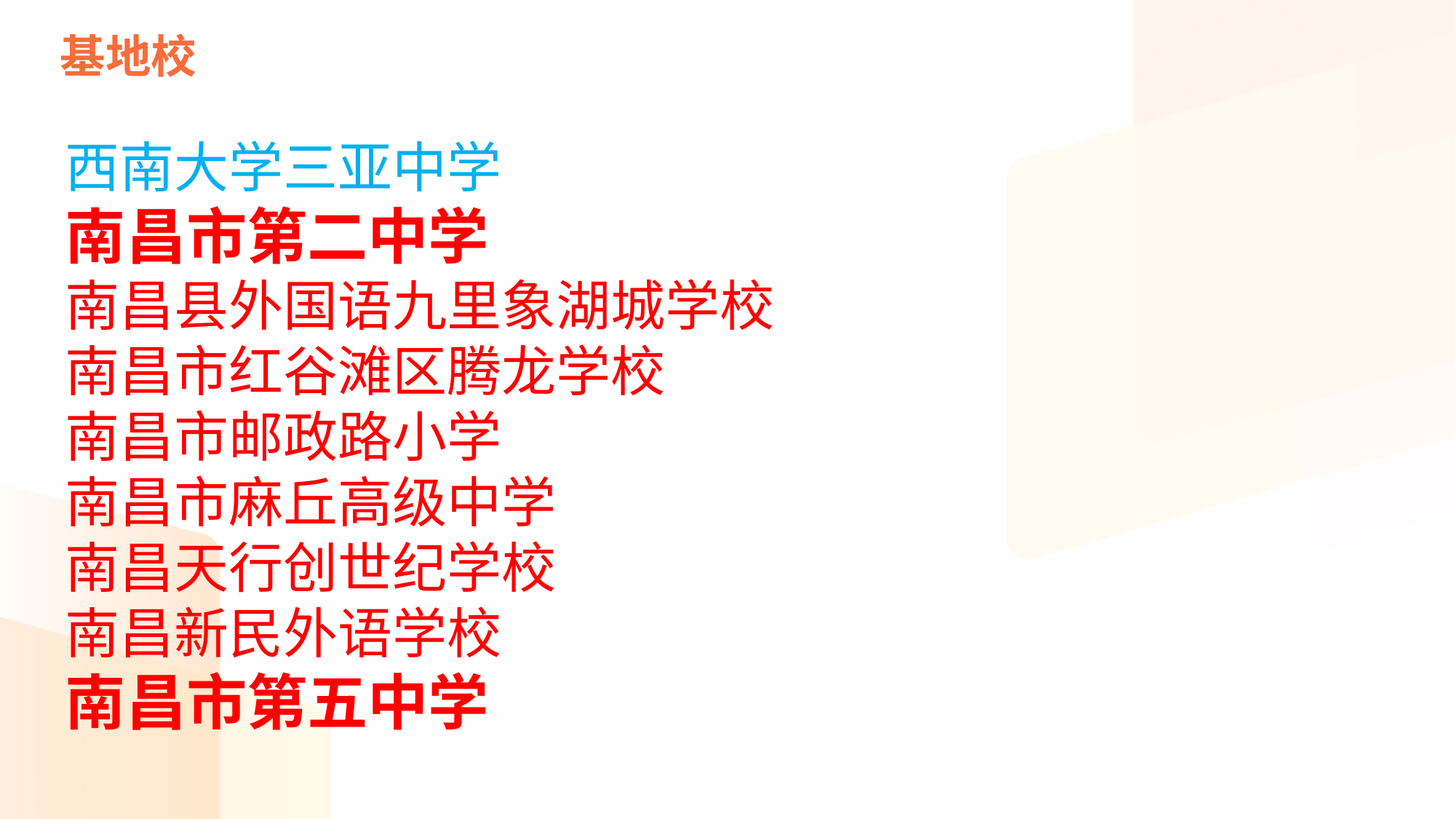

基地校

西南大学三亚中学
南昌市第二中学
南昌县外国语九里象湖城学校
南昌市红谷滩区腾龙学校
南昌市邮政路小学
南昌市麻丘高级中学
南昌天行创世纪学校
南昌新民外语学校
南昌市第五中学